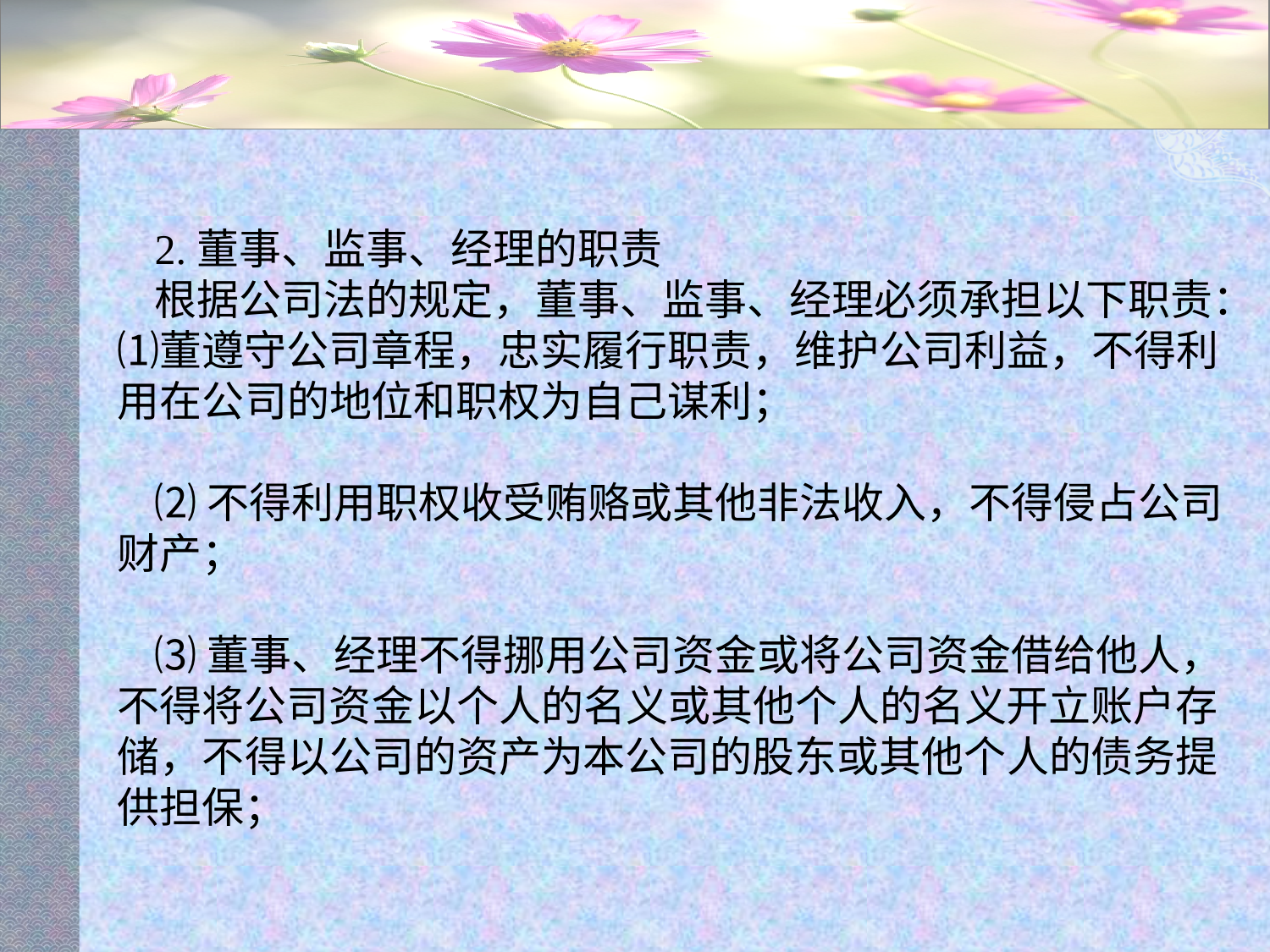

#
2.董事、监事、经理的职责
根据公司法的规定，董事、监事、经理必须承担以下职责：⑴董遵守公司章程，忠实履行职责，维护公司利益，不得利用在公司的地位和职权为自己谋利；

⑵不得利用职权收受贿赂或其他非法收入，不得侵占公司财产；

⑶董事、经理不得挪用公司资金或将公司资金借给他人，不得将公司资金以个人的名义或其他个人的名义开立账户存储，不得以公司的资产为本公司的股东或其他个人的债务提供担保；